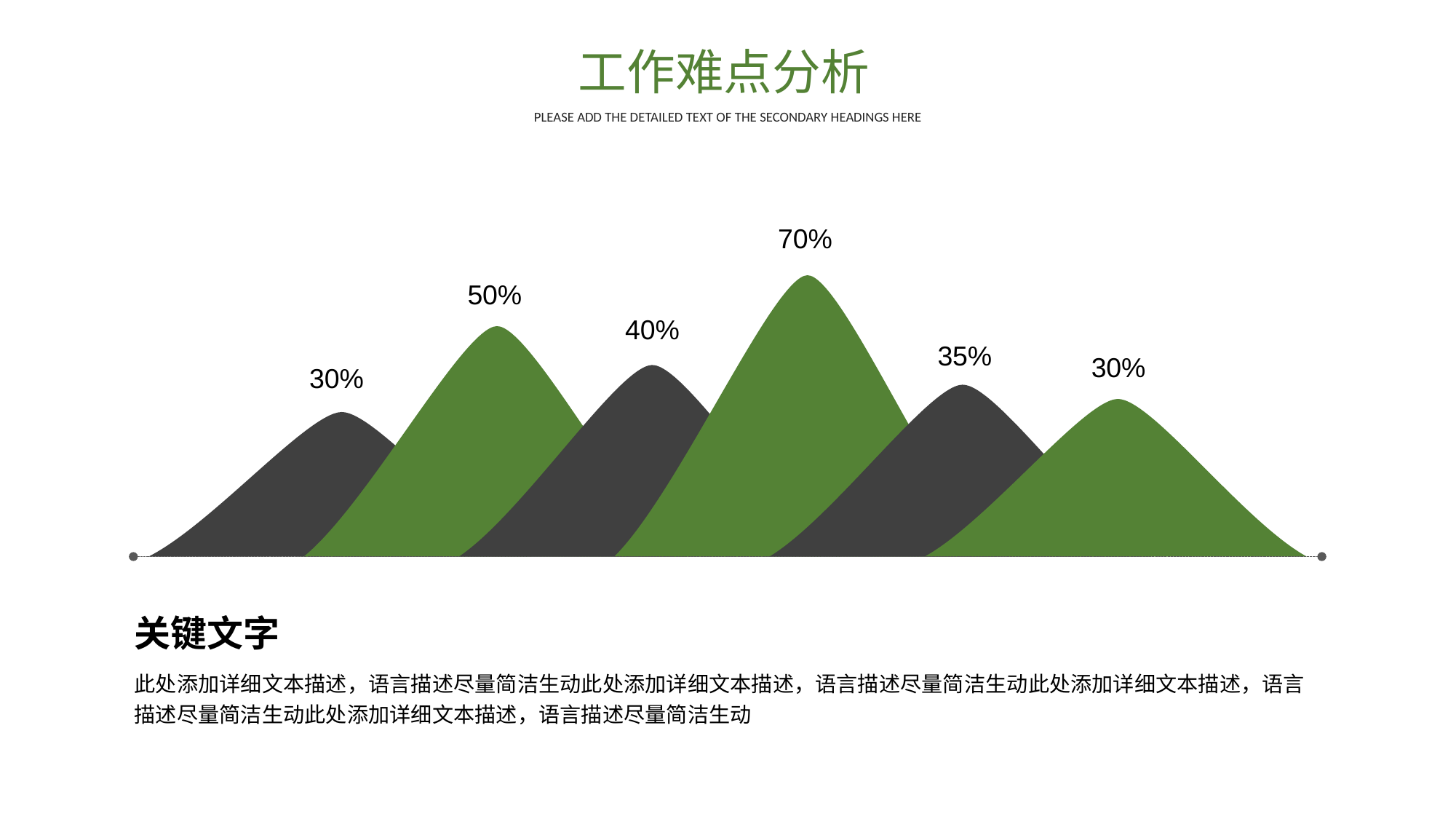

工作难点分析
PLEASE ADD THE DETAILED TEXT OF THE SECONDARY HEADINGS HERE
70%
50%

40%
35%
30%
30%
关键文字
此处添加详细文本描述，语言描述尽量简洁生动此处添加详细文本描述，语言描述尽量简洁生动此处添加详细文本描述，语言描述尽量简洁生动此处添加详细文本描述，语言描述尽量简洁生动